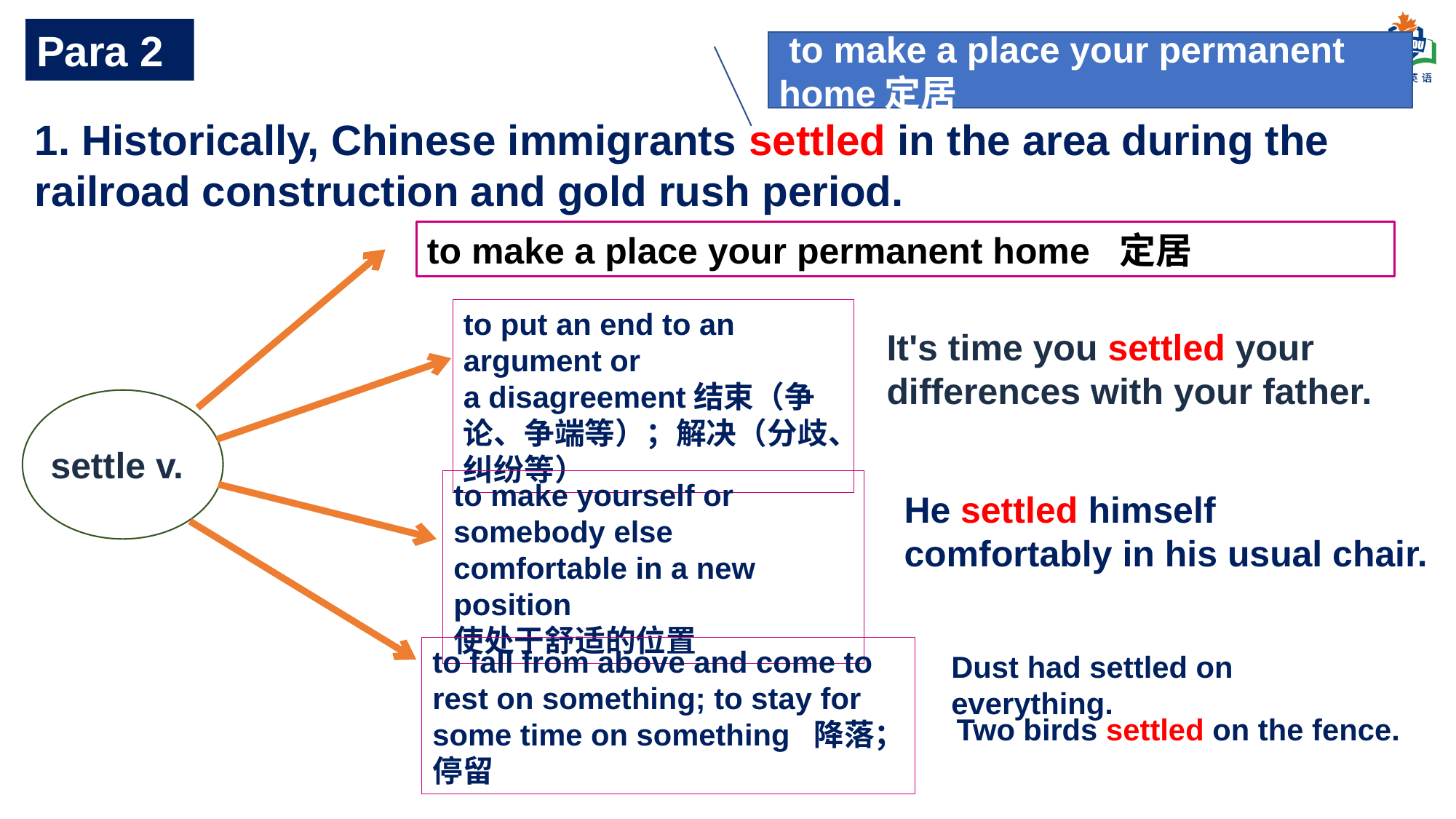

Para 2
 to make a place your permanent home定居
1. Historically, Chinese immigrants settled in the area during the railroad construction and gold rush period.
to make a place your permanent home  定居
to put an end to an argument or a disagreement结束（争论、争端等）；解决（分歧、纠纷等）
It's time you settled your differences with your father.

settle v.
to make yourself or somebody else comfortable in a new position
使处于舒适的位置
He settled himself comfortably in his usual chair.
to fall from above and come to rest on something; to stay for some time on something  降落；停留
Dust had settled on everything.
Two birds settled on the fence.